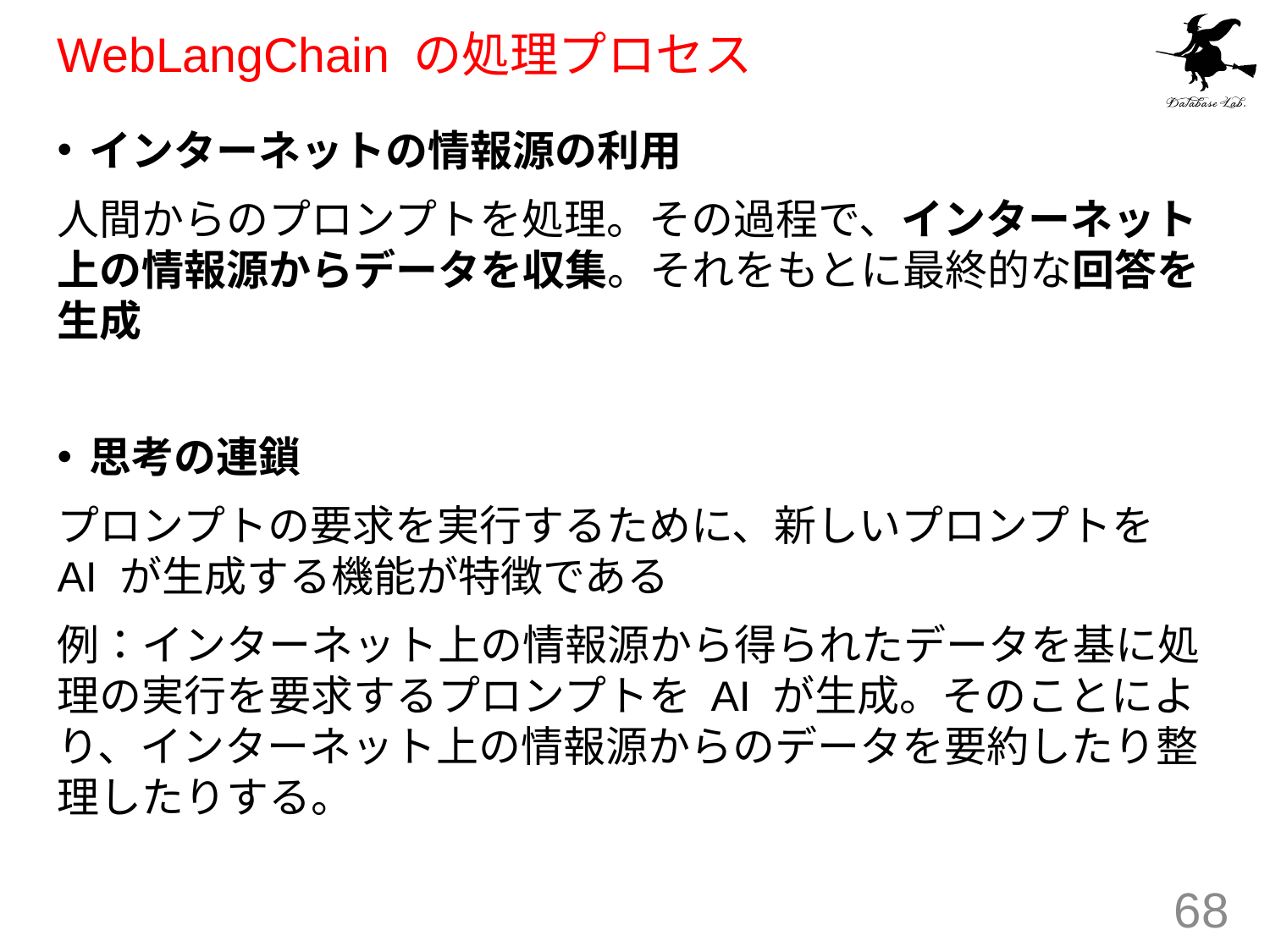

# WebLangChain の処理プロセス
インターネットの情報源の利用
人間からのプロンプトを処理。その過程で、インターネット上の情報源からデータを収集。それをもとに最終的な回答を生成

思考の連鎖
プロンプトの要求を実行するために、新しいプロンプトを AI が生成する機能が特徴である
例：インターネット上の情報源から得られたデータを基に処理の実行を要求するプロンプトを AI が生成。そのことにより、インターネット上の情報源からのデータを要約したり整理したりする。

68